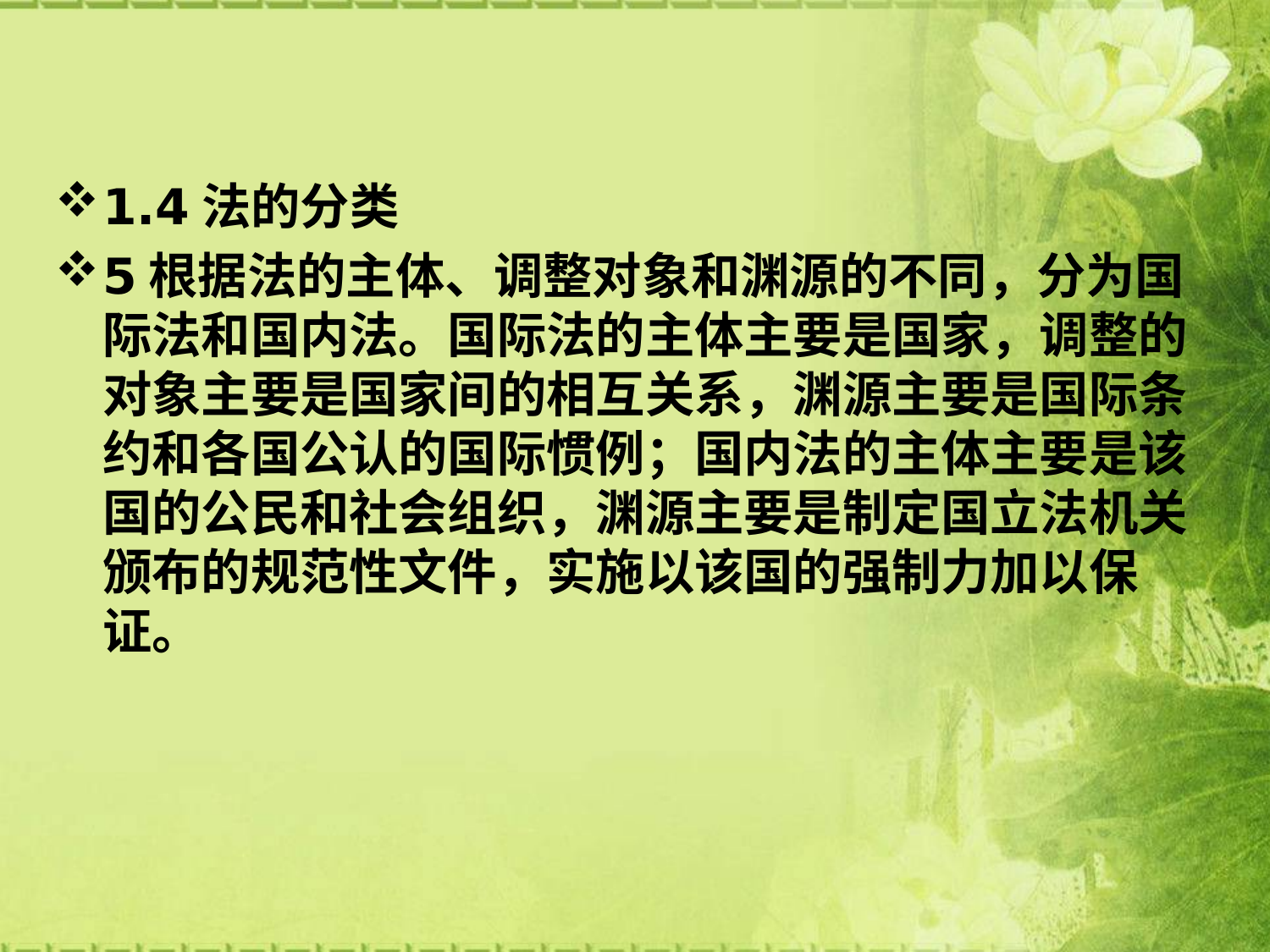

#
1.4法的分类
5根据法的主体、调整对象和渊源的不同，分为国际法和国内法。国际法的主体主要是国家，调整的对象主要是国家间的相互关系，渊源主要是国际条约和各国公认的国际惯例；国内法的主体主要是该国的公民和社会组织，渊源主要是制定国立法机关颁布的规范性文件，实施以该国的强制力加以保证。